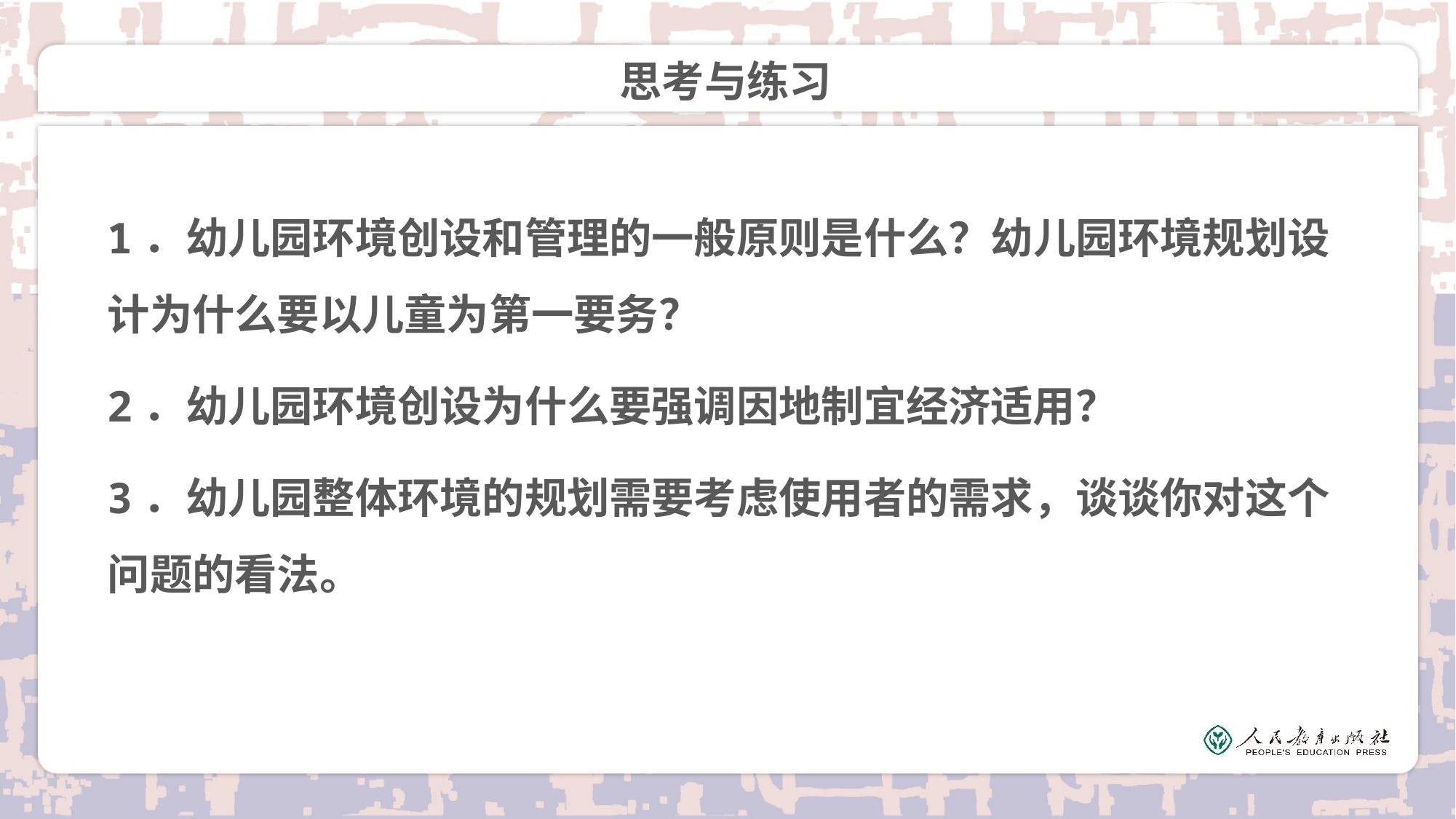

# 思考与练习
1．幼儿园环境创设和管理的一般原则是什么？幼儿园环境规划设计为什么要以儿童为第一要务？
2．幼儿园环境创设为什么要强调因地制宜经济适用？
3．幼儿园整体环境的规划需要考虑使用者的需求，谈谈你对这个问题的看法。